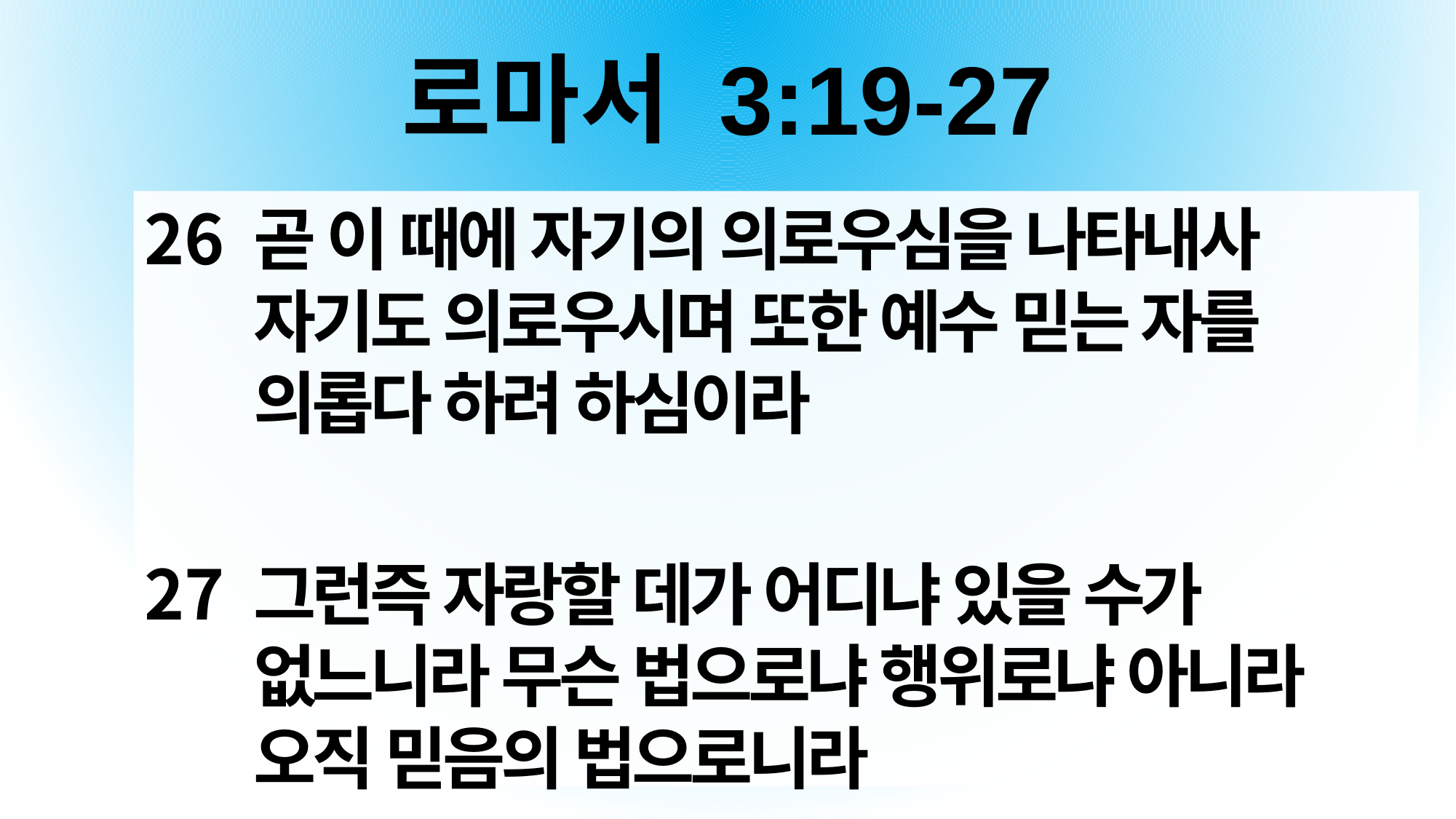

# 로마서 3:19-27
곧 이 때에 자기의 의로우심을 나타내사 자기도 의로우시며 또한 예수 믿는 자를 의롭다 하려 하심이라

그런즉 자랑할 데가 어디냐 있을 수가 없느니라 무슨 법으로냐 행위로냐 아니라 오직 믿음의 법으로니라